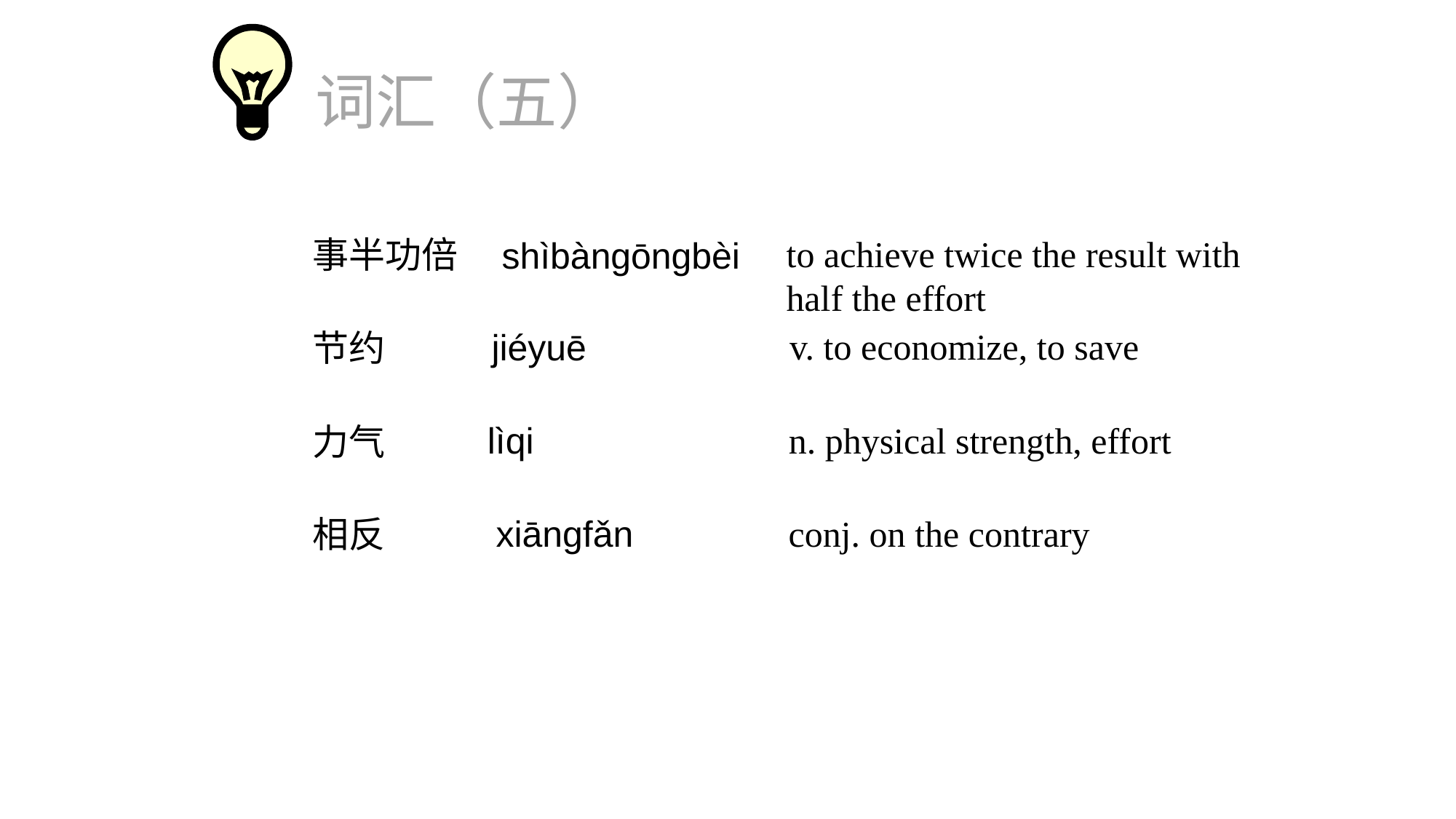

词汇（五）
to achieve twice the result with
half the effort
事半功倍
shìbàngōngbèi
v. to economize, to save
jiéyuē
节约
lìqi
n. physical strength, effort
力气
xiāngfǎn
conj. on the contrary
相反